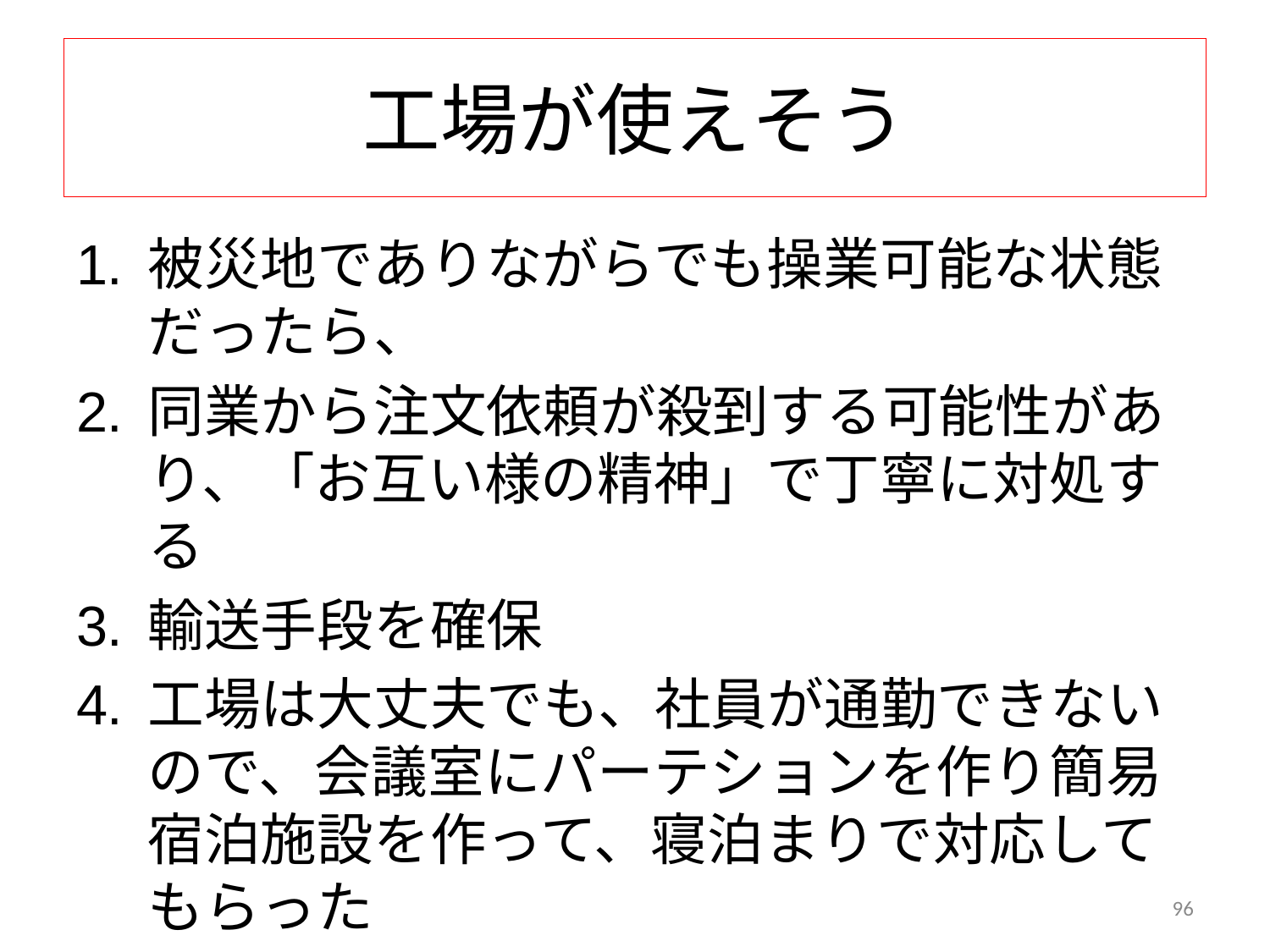

# 工場が使えそう
被災地でありながらでも操業可能な状態だったら、
同業から注文依頼が殺到する可能性があり、「お互い様の精神」で丁寧に対処する
輸送手段を確保
工場は大丈夫でも、社員が通勤できないので、会議室にパーテションを作り簡易宿泊施設を作って、寝泊まりで対応してもらった

96